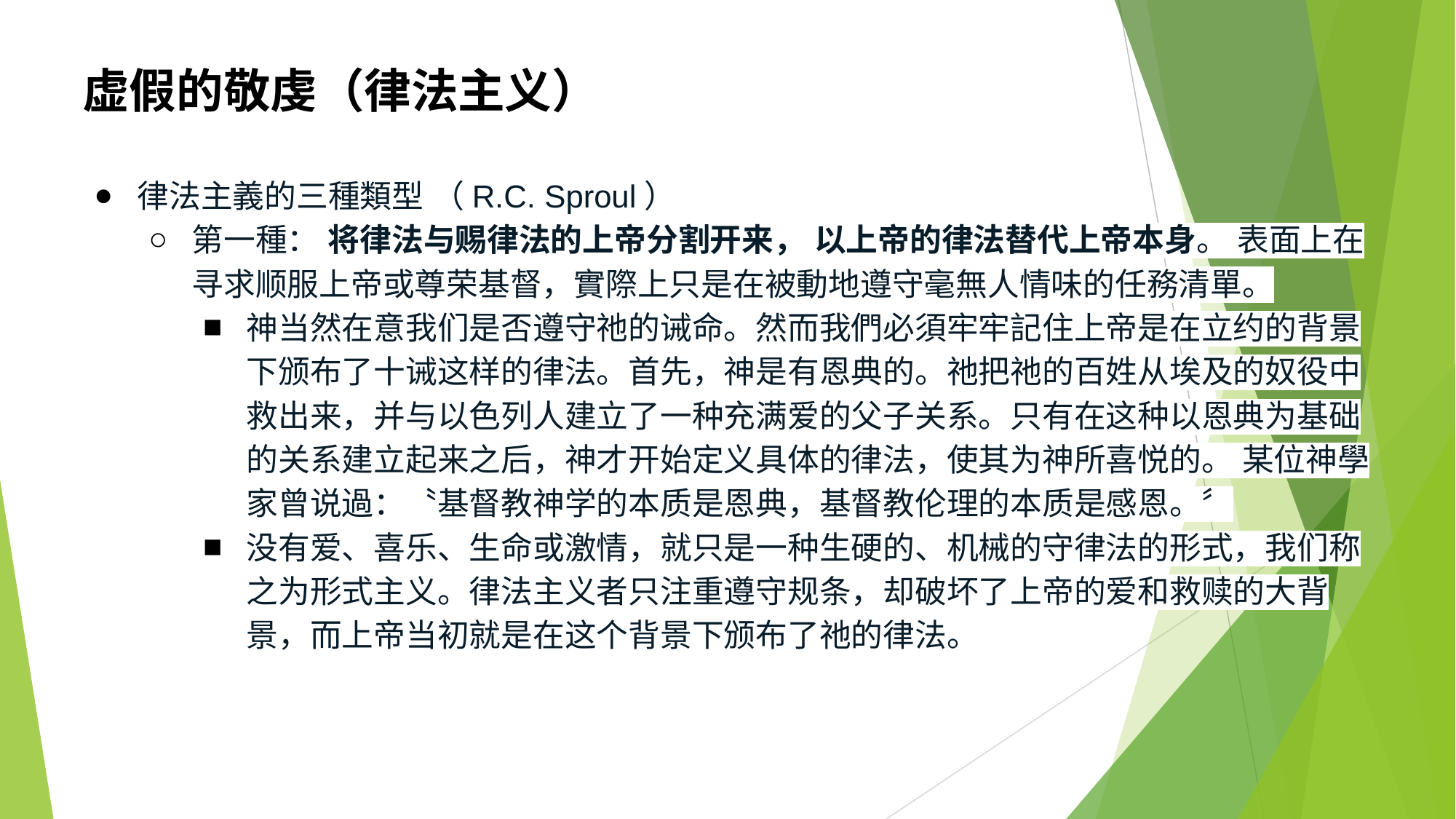

虚假的敬虔（律法主义）
律法主義的三種類型 （R.C. Sproul）
第一種： 将律法与赐律法的上帝分割开来， 以上帝的律法替代上帝本身。 表面上在寻求顺服上帝或尊荣基督，實際上只是在被動地遵守毫無人情味的任務清單。
神当然在意我们是否遵守祂的诫命。然而我們必須牢牢記住上帝是在立约的背景下颁布了十诫这样的律法。首先，神是有恩典的。祂把祂的百姓从埃及的奴役中救出来，并与以色列人建立了一种充满爱的父子关系。只有在这种以恩典为基础的关系建立起来之后，神才开始定义具体的律法，使其为神所喜悦的。 某位神學家曾说過：〝基督教神学的本质是恩典，基督教伦理的本质是感恩。〞
没有爱、喜乐、生命或激情，就只是一种生硬的、机械的守律法的形式，我们称之为形式主义。律法主义者只注重遵守规条，却破坏了上帝的爱和救赎的大背景，而上帝当初就是在这个背景下颁布了祂的律法。